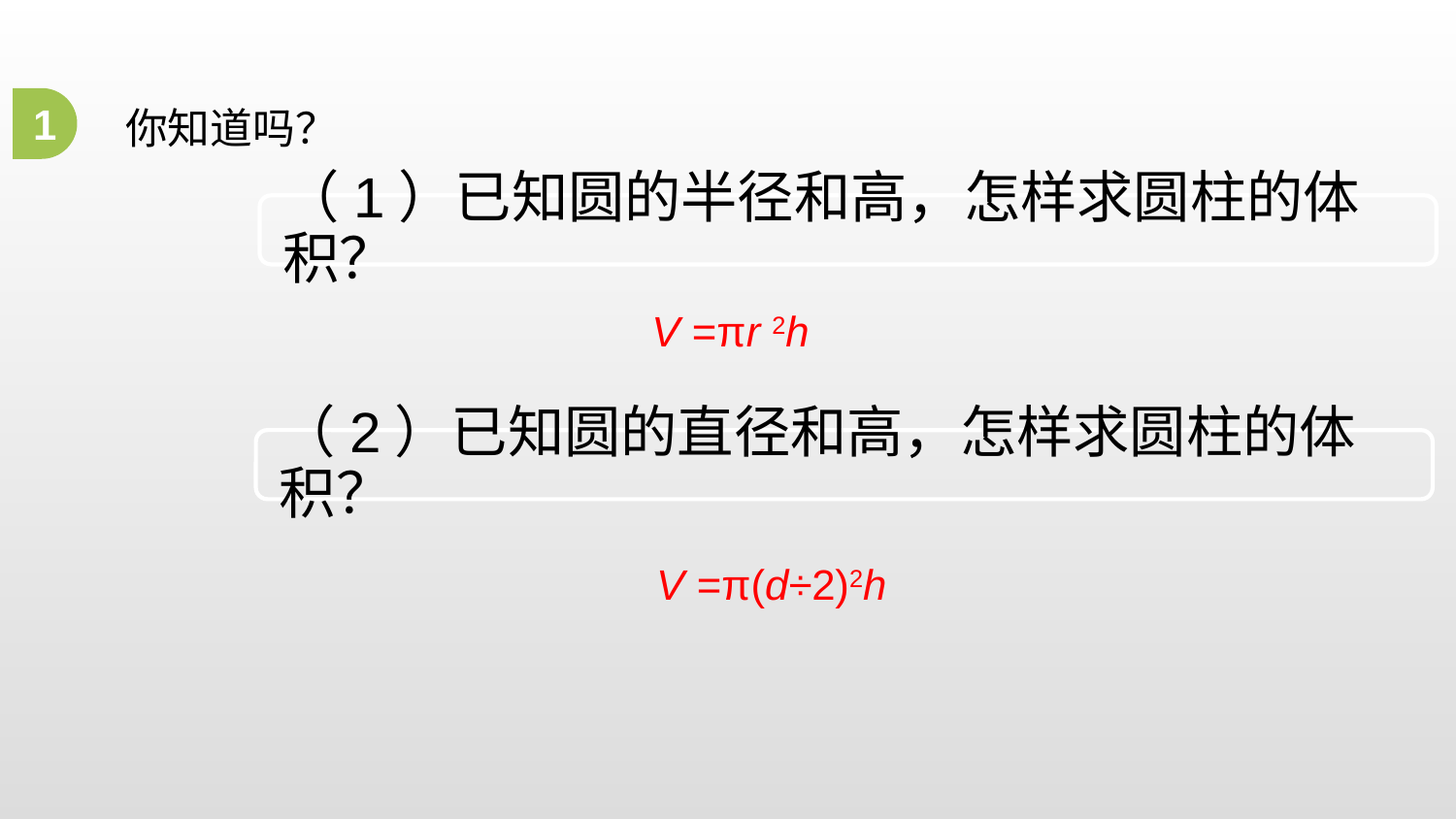

1
你知道吗？
（1）已知圆的半径和高，怎样求圆柱的体积？
V =πr 2h
（2）已知圆的直径和高，怎样求圆柱的体积？
V =π(d÷2)2h